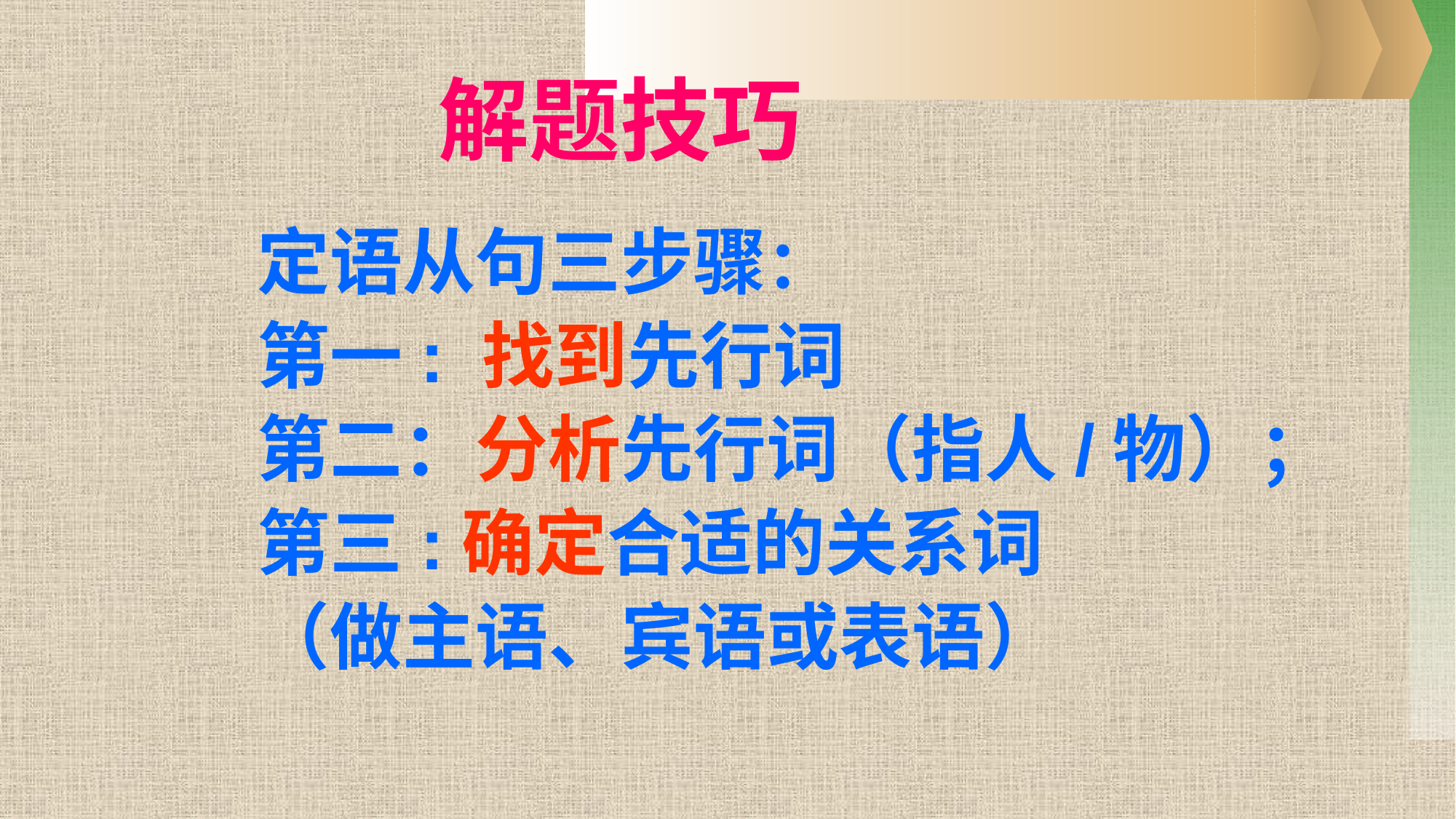

解题技巧
定语从句三步骤：
第一: 找到先行词
第二：分析先行词（指人/物）；
第三:确定合适的关系词
（做主语、宾语或表语）